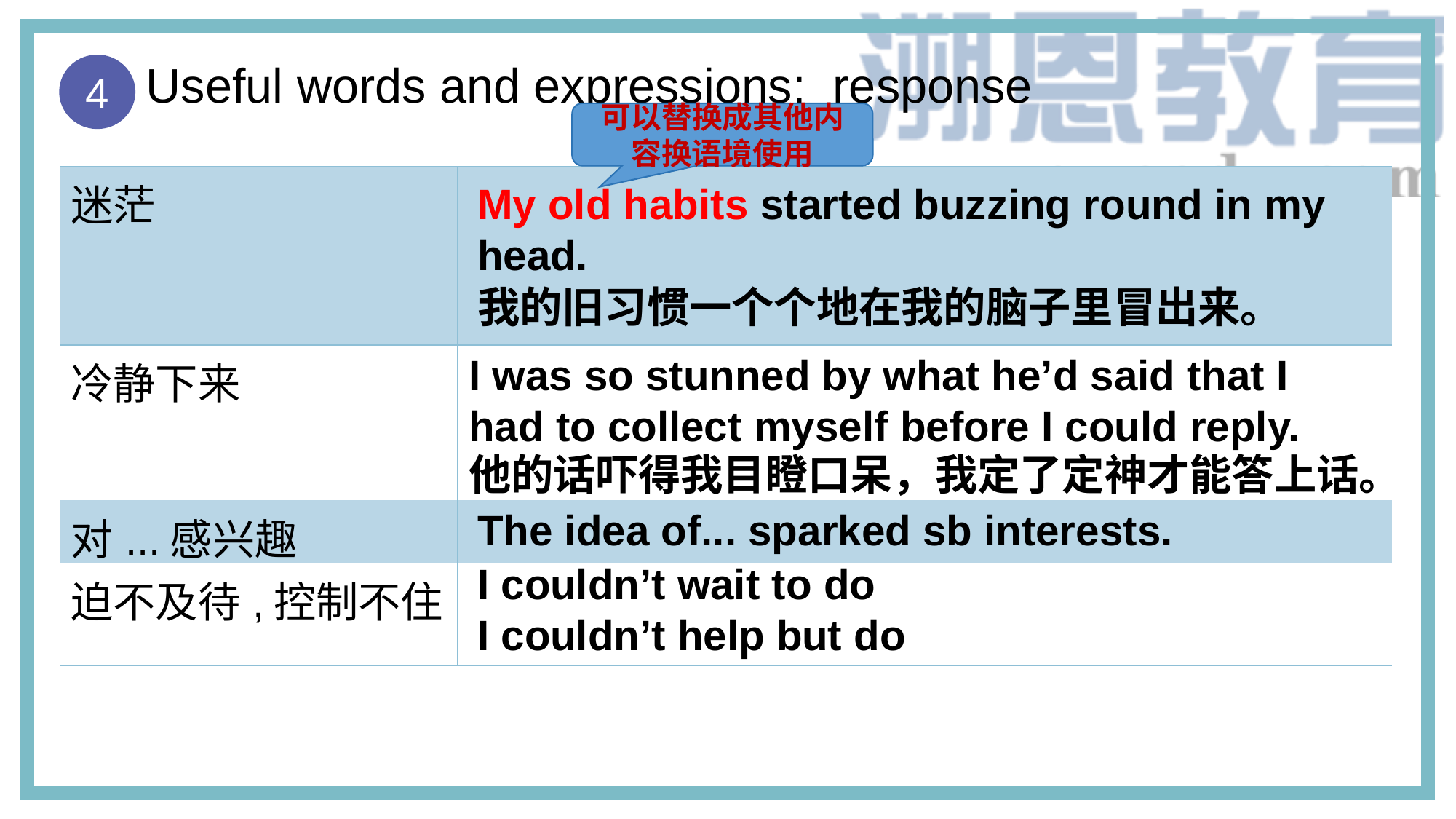

Useful words and expressions:  response
4
可以替换成其他内容换语境使用
| 迷茫 |  |
| --- | --- |
| 冷静下来 |  |
| 对...感兴趣 |  |
| 迫不及待,控制不住 |  |
My old habits started buzzing round in my head.
我的旧习惯一个个地在我的脑子里冒出来。
I was so stunned by what he’d said that I had to collect myself before I could reply.
他的话吓得我目瞪口呆，我定了定神才能答上话。
The idea of... sparked sb interests.
I couldn’t wait to do
I couldn’t help but do